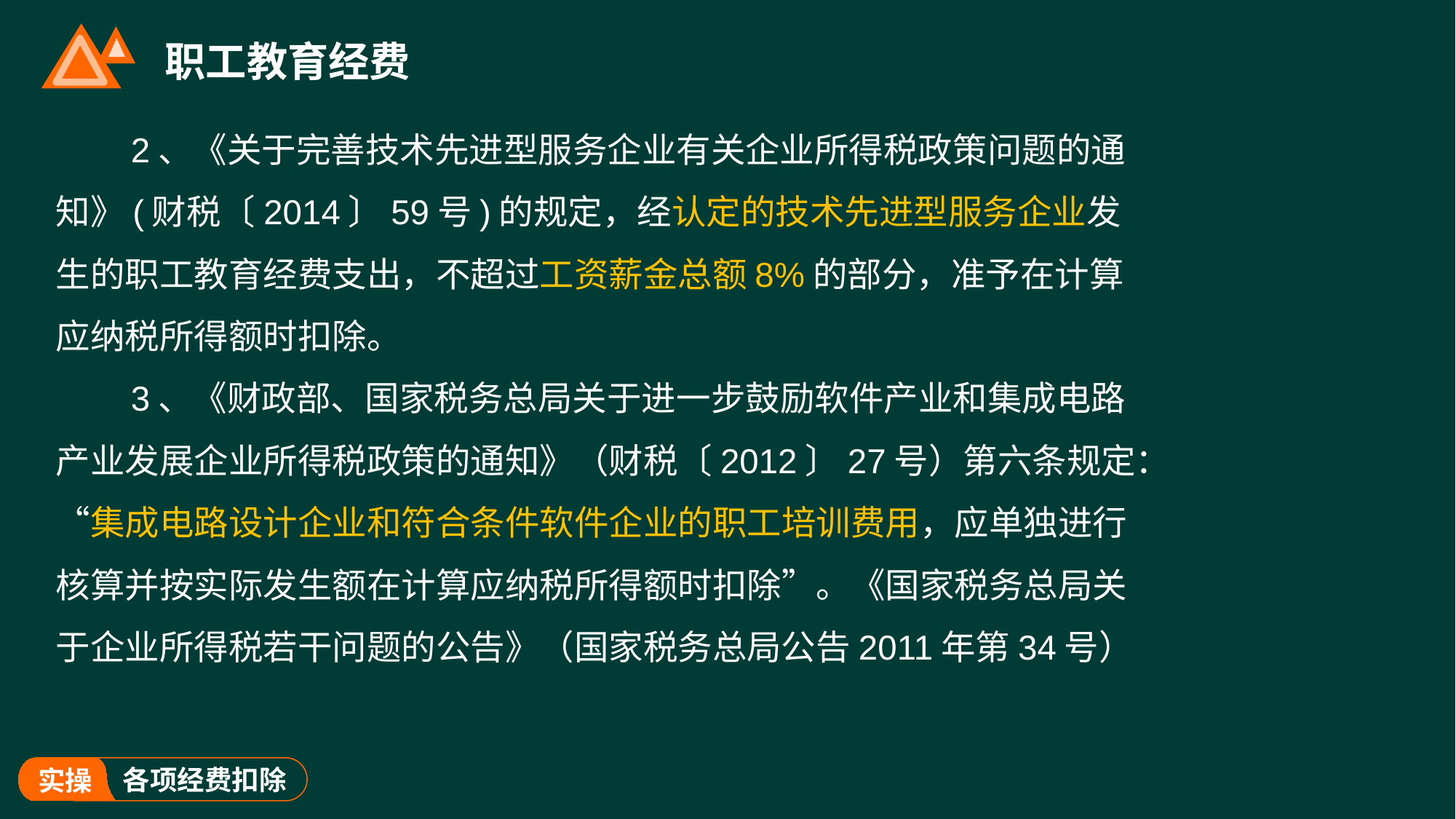

# 职工教育经费
2、《关于完善技术先进型服务企业有关企业所得税政策问题的通知》(财税〔2014〕59号)的规定，经认定的技术先进型服务企业发生的职工教育经费支出，不超过工资薪金总额8%的部分，准予在计算应纳税所得额时扣除。
3、《财政部、国家税务总局关于进一步鼓励软件产业和集成电路产业发展企业所得税政策的通知》（财税〔2012〕27号）第六条规定：“集成电路设计企业和符合条件软件企业的职工培训费用，应单独进行核算并按实际发生额在计算应纳税所得额时扣除”。《国家税务总局关于企业所得税若干问题的公告》（国家税务总局公告2011年第34号）